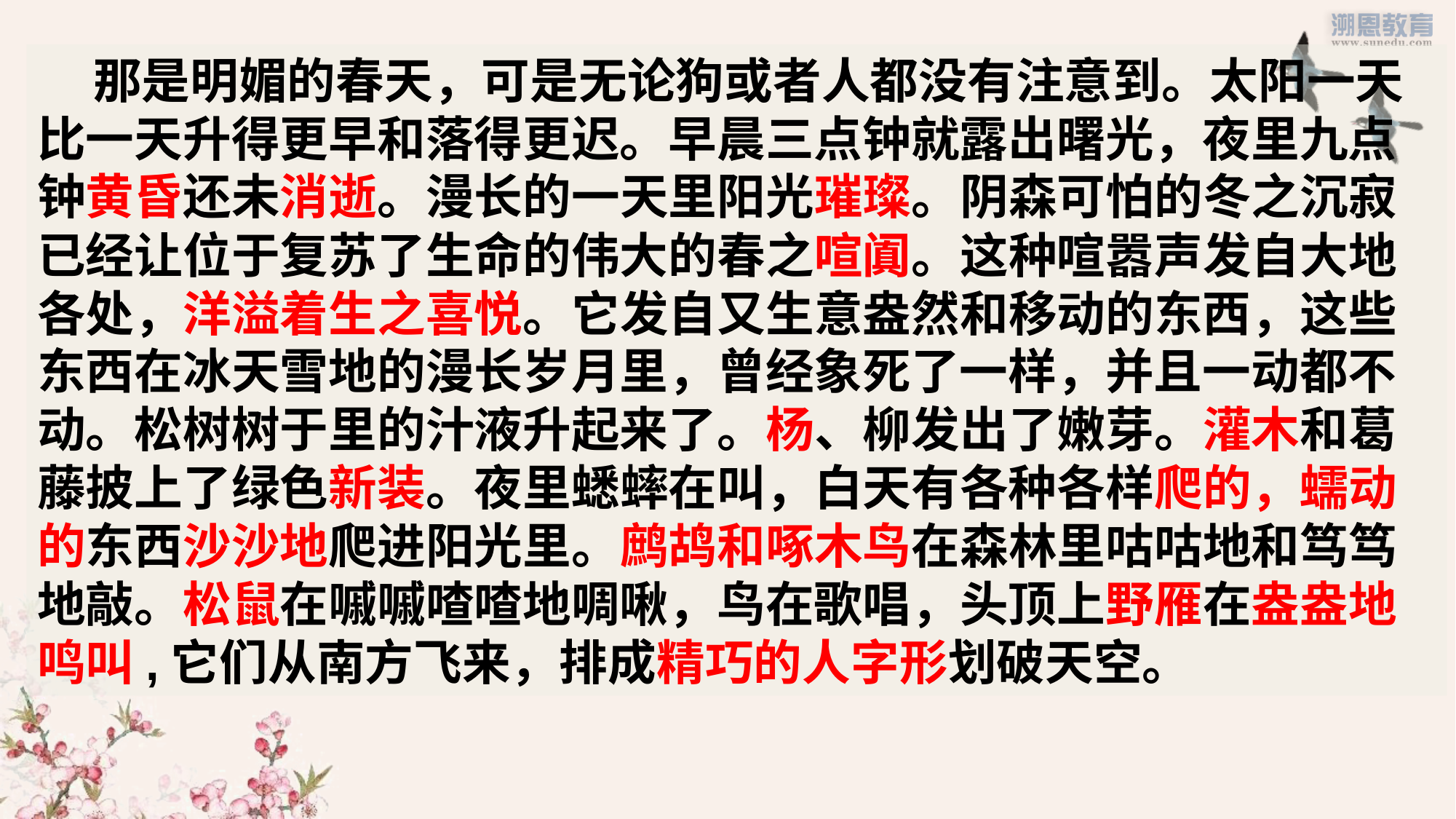

那是明媚的春天，可是无论狗或者人都没有注意到。太阳一天比一天升得更早和落得更迟。早晨三点钟就露出曙光，夜里九点钟黄昏还未消逝。漫长的一天里阳光璀璨。阴森可怕的冬之沉寂已经让位于复苏了生命的伟大的春之喧阗。这种喧嚣声发自大地各处，洋溢着生之喜悦。它发自又生意盎然和移动的东西，这些东西在冰天雪地的漫长岁月里，曾经象死了一样，并且一动都不动。松树树于里的汁液升起来了。杨、柳发出了嫩芽。灌木和葛藤披上了绿色新装。夜里蟋蟀在叫，白天有各种各样爬的，蠕动的东西沙沙地爬进阳光里。鹧鸪和啄木鸟在森林里咕咕地和笃笃地敲。松鼠在嘁嘁喳喳地啁啾，鸟在歌唱，头顶上野雁在盎盎地鸣叫,它们从南方飞来，排成精巧的人字形划破天空。